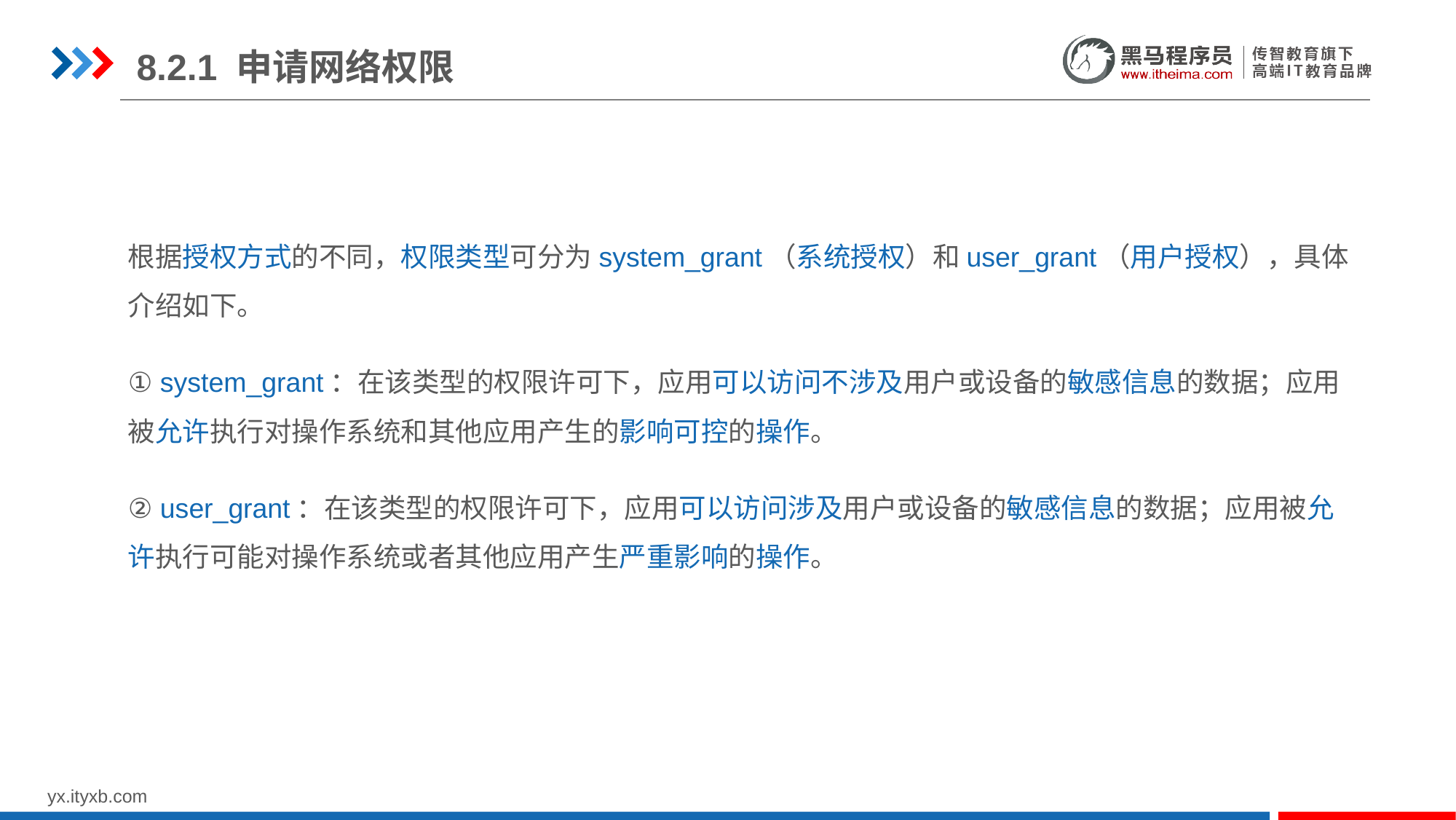

8.2.1 申请网络权限
根据授权方式的不同，权限类型可分为system_grant（系统授权）和user_grant（用户授权），具体介绍如下。

① system_grant：在该类型的权限许可下，应用可以访问不涉及用户或设备的敏感信息的数据；应用被允许执行对操作系统和其他应用产生的影响可控的操作。

② user_grant：在该类型的权限许可下，应用可以访问涉及用户或设备的敏感信息的数据；应用被允许执行可能对操作系统或者其他应用产生严重影响的操作。